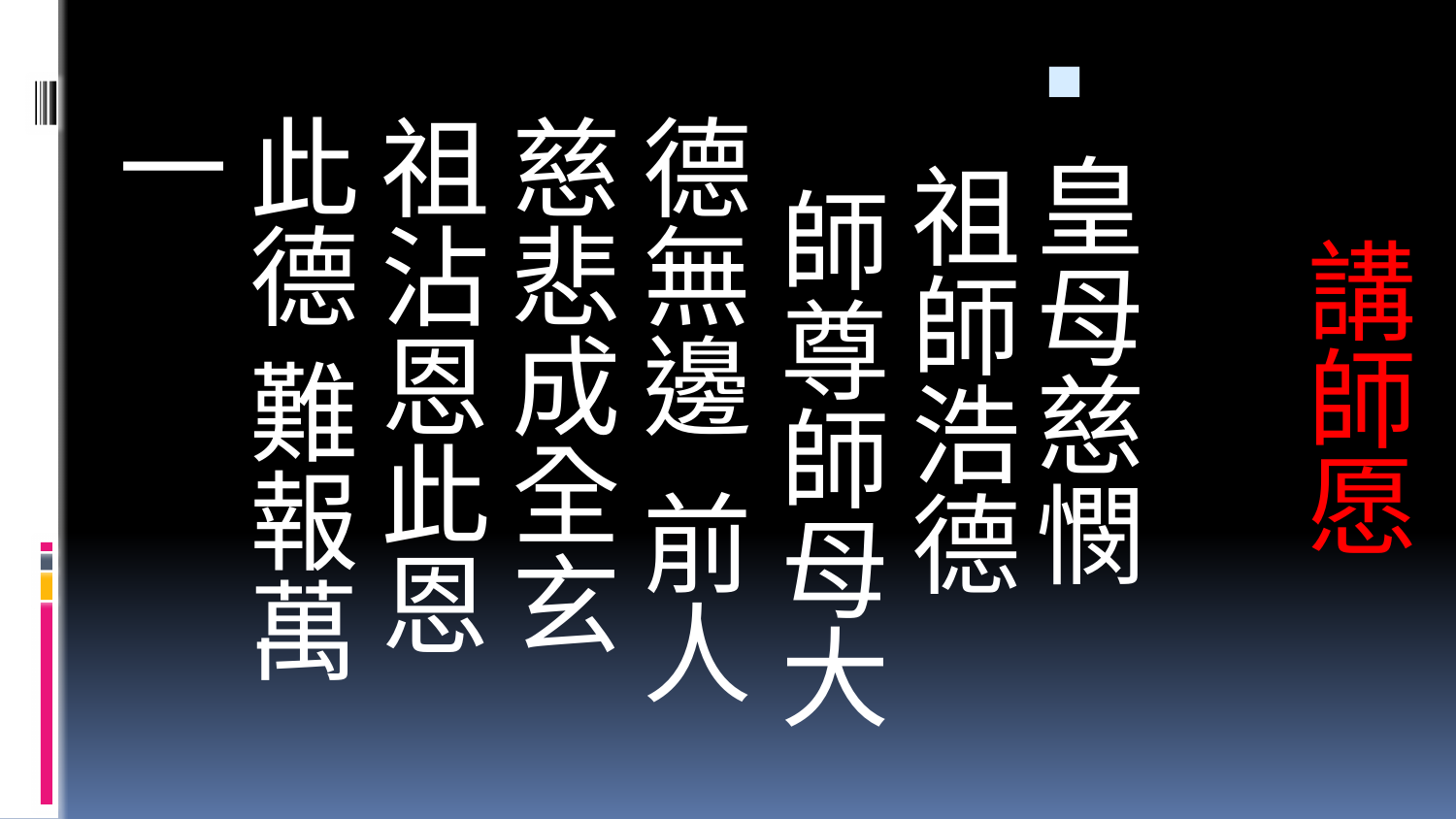

皇母慈憫
  祖師浩德
   師尊師母大德無邊  前人慈悲成全玄祖沾恩此恩此德 難報萬一
# 講師愿